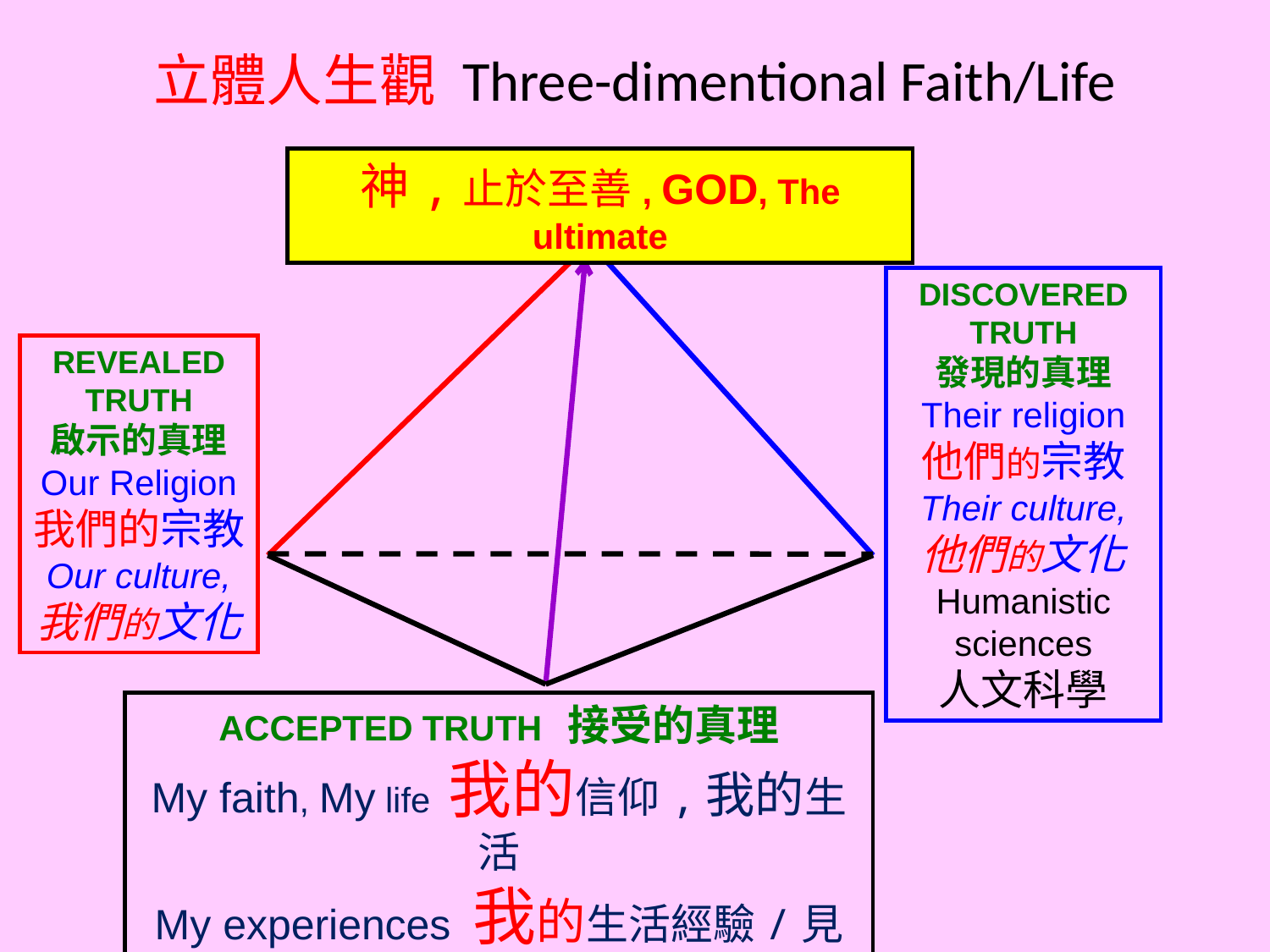

立體人生觀 Three-dimentional Faith/Life
神,止於至善, GOD, The ultimate
DISCOVERED TRUTH
發現的真理
Their religion
他們的宗教
Their culture,
他們的文化
Humanistic sciences
人文科學
REVEALED TRUTH
啟示的真理
Our Religion
我們的宗教
Our culture,
我們的文化
ACCEPTED TRUTH  接受的真理
My faith, My life 我的信仰,我的生活
My experiences 我的生活經驗/見證